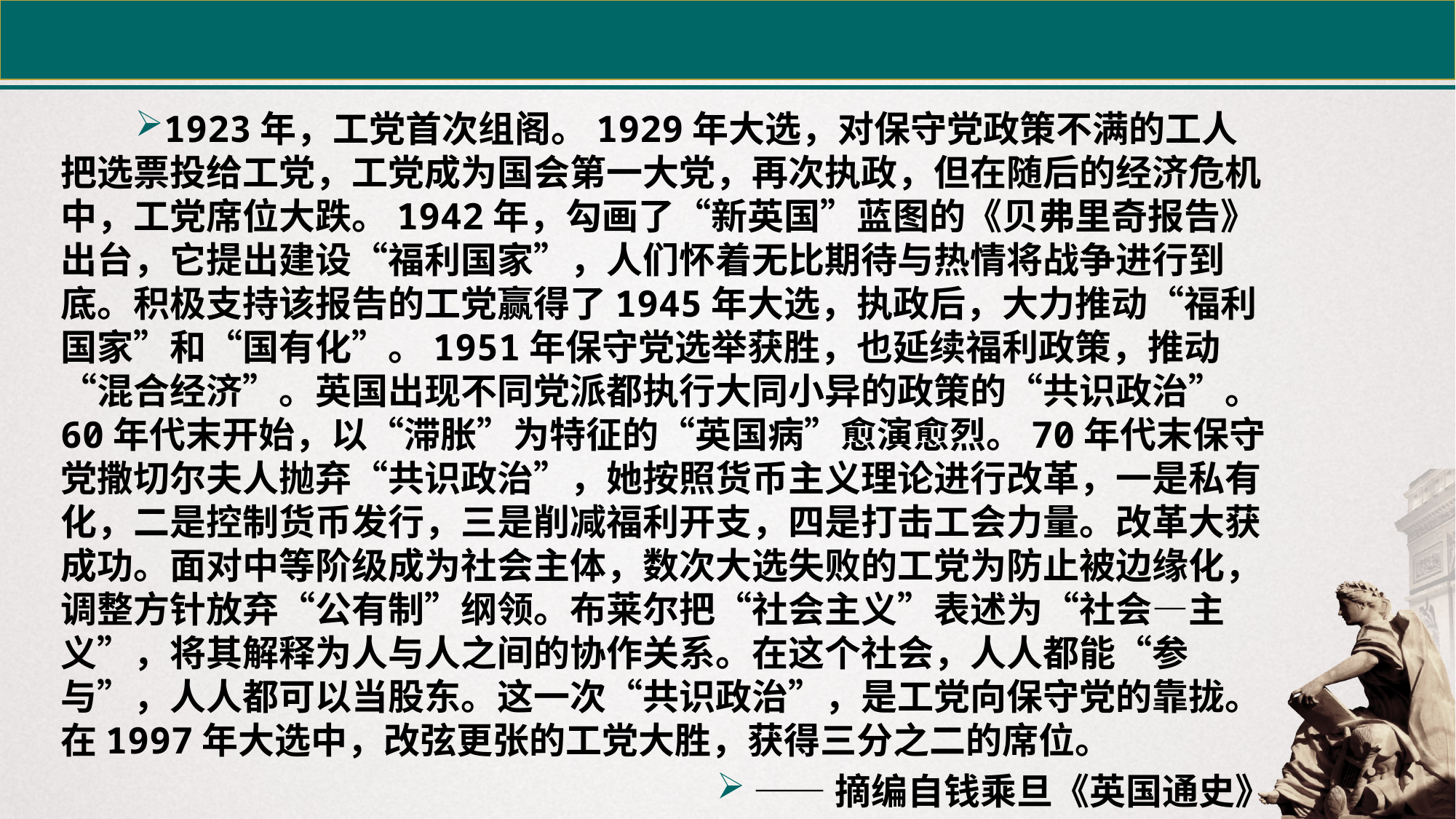

1923年，工党首次组阁。1929年大选，对保守党政策不满的工人把选票投给工党，工党成为国会第一大党，再次执政，但在随后的经济危机中，工党席位大跌。1942年，勾画了“新英国”蓝图的《贝弗里奇报告》出台，它提出建设“福利国家”，人们怀着无比期待与热情将战争进行到底。积极支持该报告的工党赢得了1945年大选，执政后，大力推动“福利国家”和“国有化”。1951年保守党选举获胜，也延续福利政策，推动“混合经济”。英国出现不同党派都执行大同小异的政策的“共识政治”。60年代末开始，以“滞胀”为特征的“英国病”愈演愈烈。70年代末保守党撒切尔夫人抛弃“共识政治”，她按照货币主义理论进行改革，一是私有化，二是控制货币发行，三是削减福利开支，四是打击工会力量。改革大获成功。面对中等阶级成为社会主体，数次大选失败的工党为防止被边缘化，调整方针放弃“公有制”纲领。布莱尔把“社会主义”表述为“社会—主义”，将其解释为人与人之间的协作关系。在这个社会，人人都能“参与”，人人都可以当股东。这一次“共识政治”，是工党向保守党的靠拢。在1997年大选中，改弦更张的工党大胜，获得三分之二的席位。
——摘编自钱乘旦《英国通史》